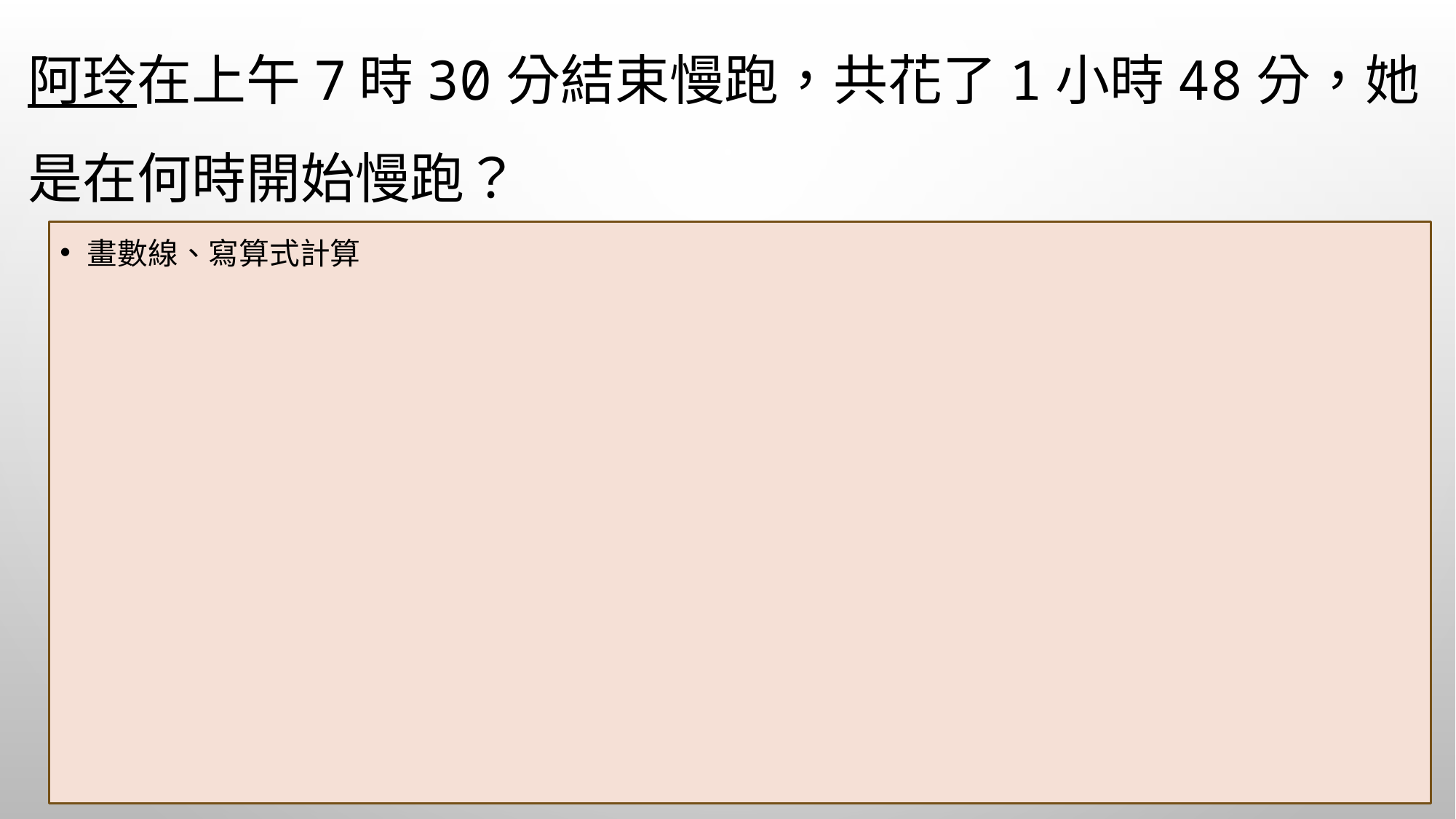

# 阿玲在上午7時30分結束慢跑，共花了1小時48分，她是在何時開始慢跑？
畫數線、寫算式計算